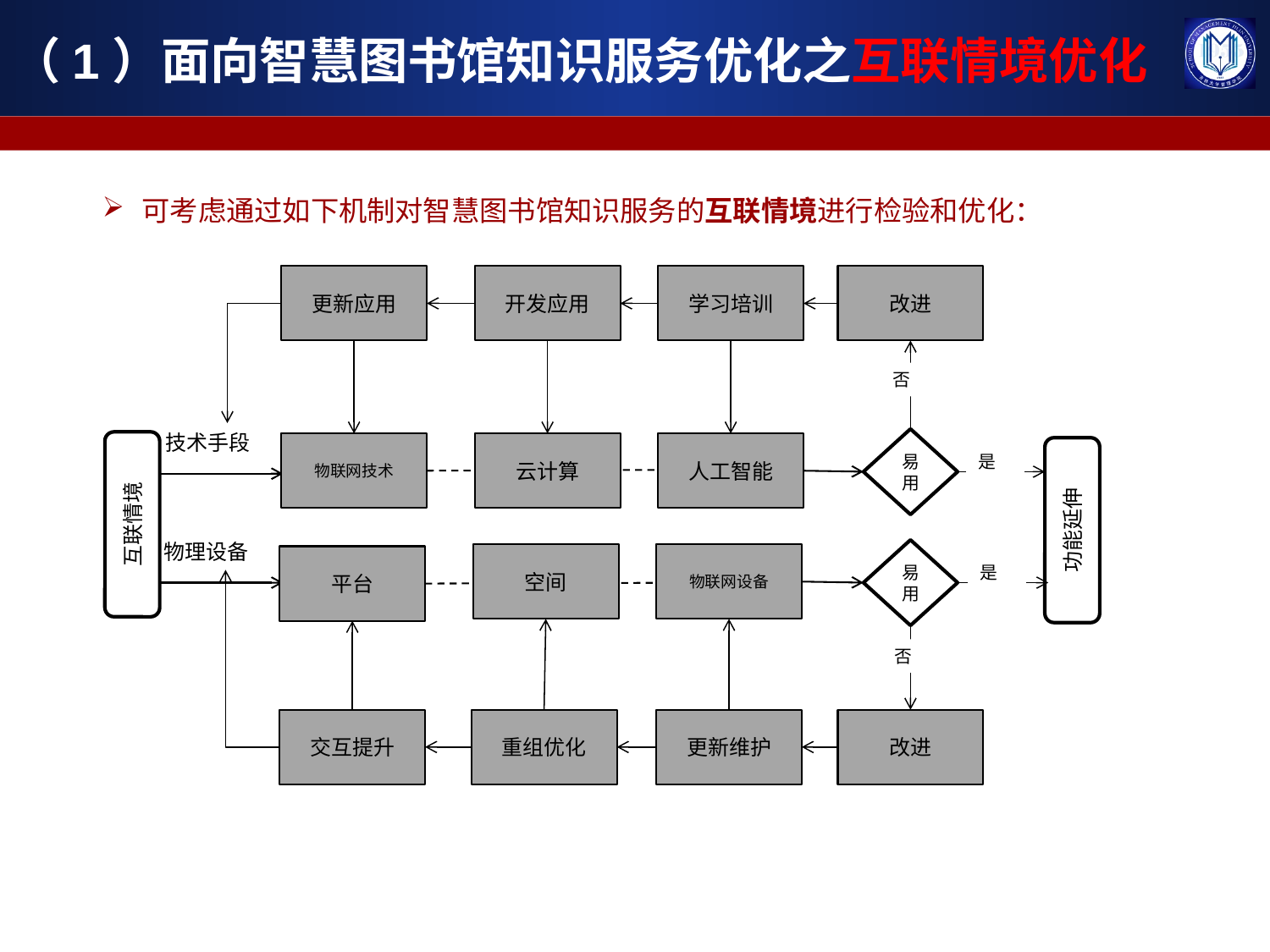

（1）面向智慧图书馆知识服务优化之互联情境优化
可考虑通过如下机制对智慧图书馆知识服务的互联情境进行检验和优化：
更新应用
开发应用
学习培训
改进
否
技术手段
易用
物联网技术
云计算
人工智能
是
互联情境
功能延伸
物理设备
易用
空间
物联网设备
平台
是
否
交互提升
重组优化
更新维护
改进